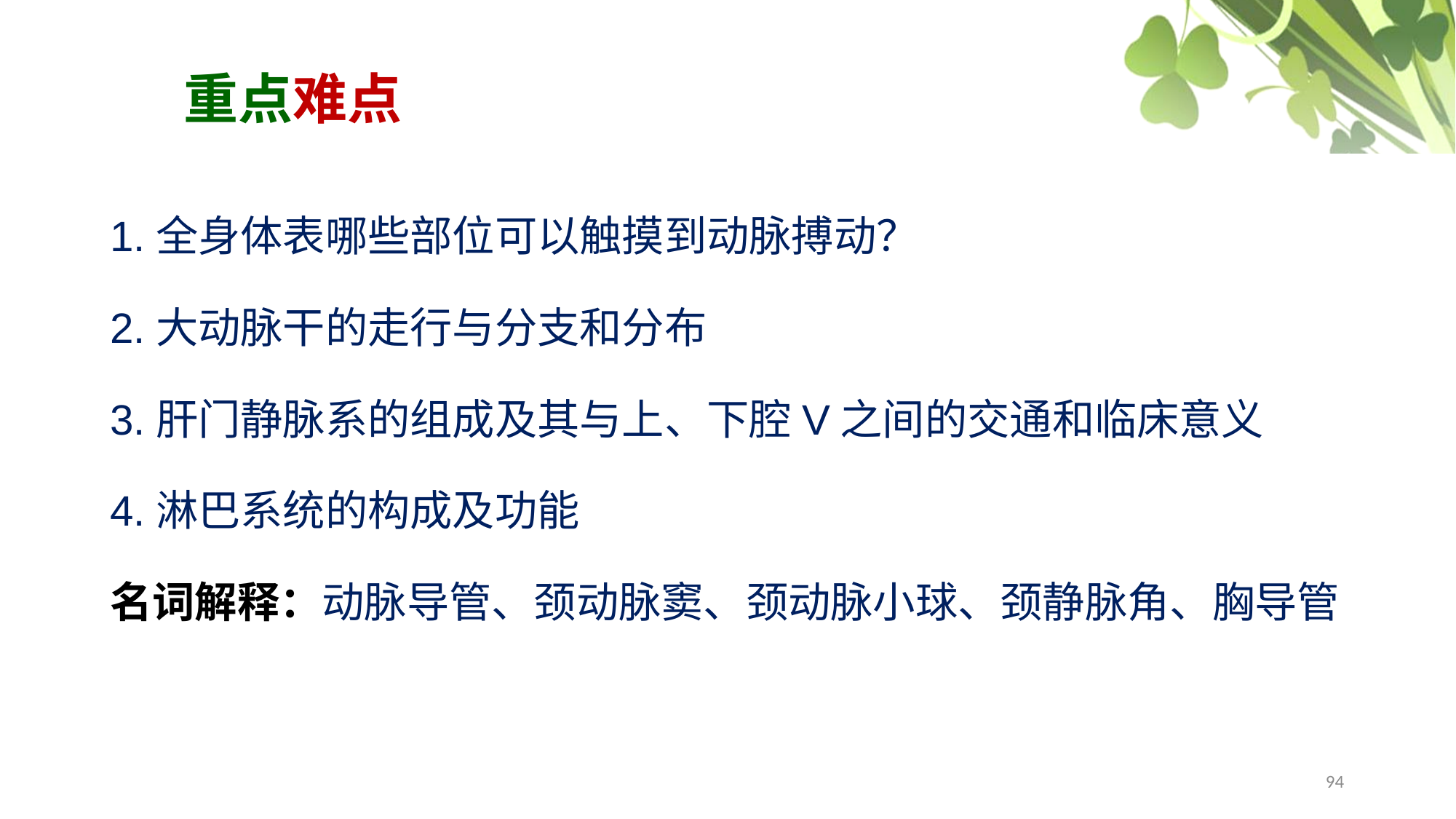

重点难点
1.全身体表哪些部位可以触摸到动脉搏动？
2.大动脉干的走行与分支和分布
3.肝门静脉系的组成及其与上、下腔V之间的交通和临床意义
4.淋巴系统的构成及功能
名词解释：动脉导管、颈动脉窦、颈动脉小球、颈静脉角、胸导管
94